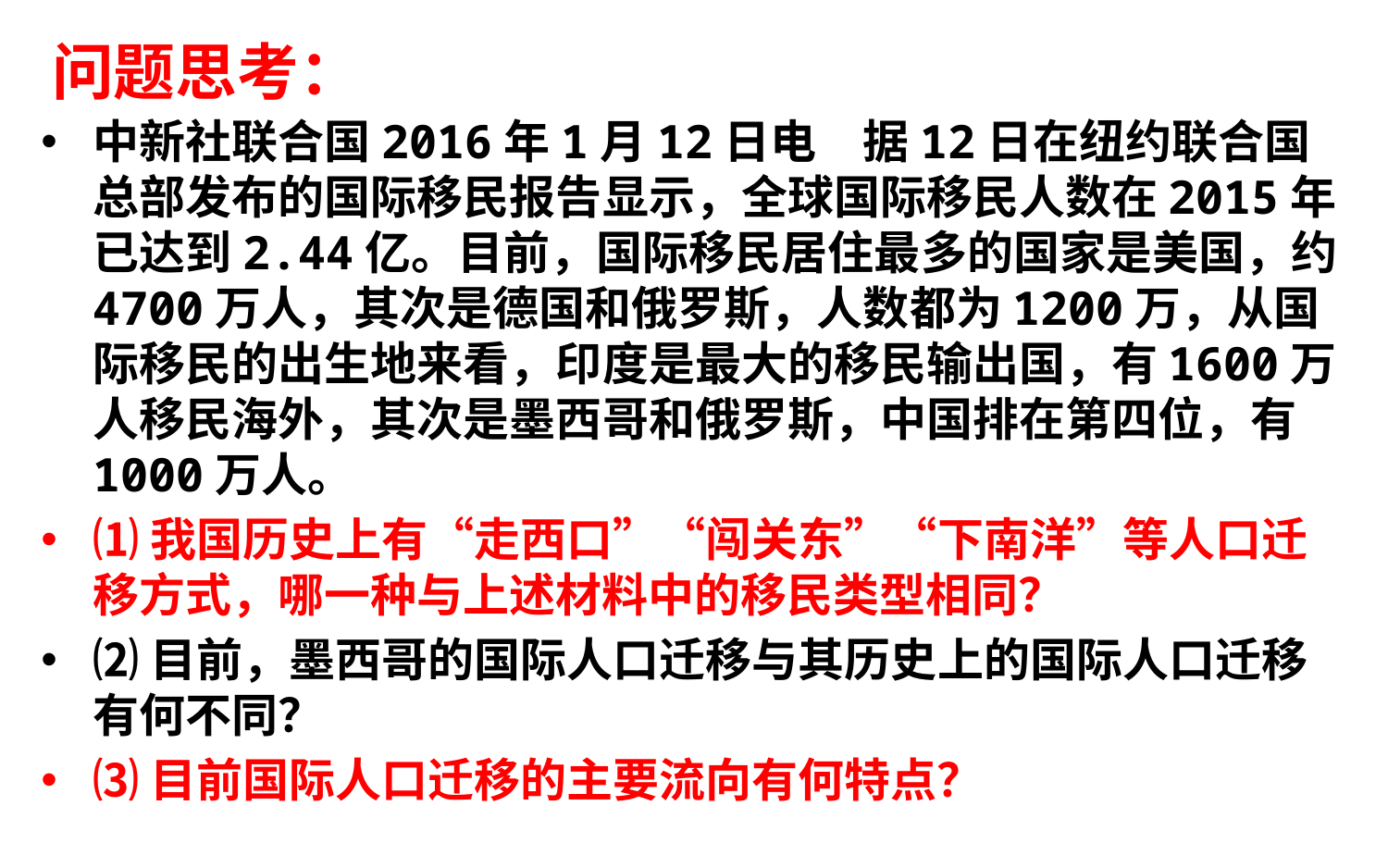

# 问题思考：
中新社联合国2016年1月12日电　据12日在纽约联合国总部发布的国际移民报告显示，全球国际移民人数在2015年已达到2.44亿。目前，国际移民居住最多的国家是美国，约4700万人，其次是德国和俄罗斯，人数都为1200万，从国际移民的出生地来看，印度是最大的移民输出国，有1600万人移民海外，其次是墨西哥和俄罗斯，中国排在第四位，有1000万人。
⑴我国历史上有“走西口”“闯关东”“下南洋”等人口迁移方式，哪一种与上述材料中的移民类型相同？
⑵目前，墨西哥的国际人口迁移与其历史上的国际人口迁移有何不同？
⑶目前国际人口迁移的主要流向有何特点？